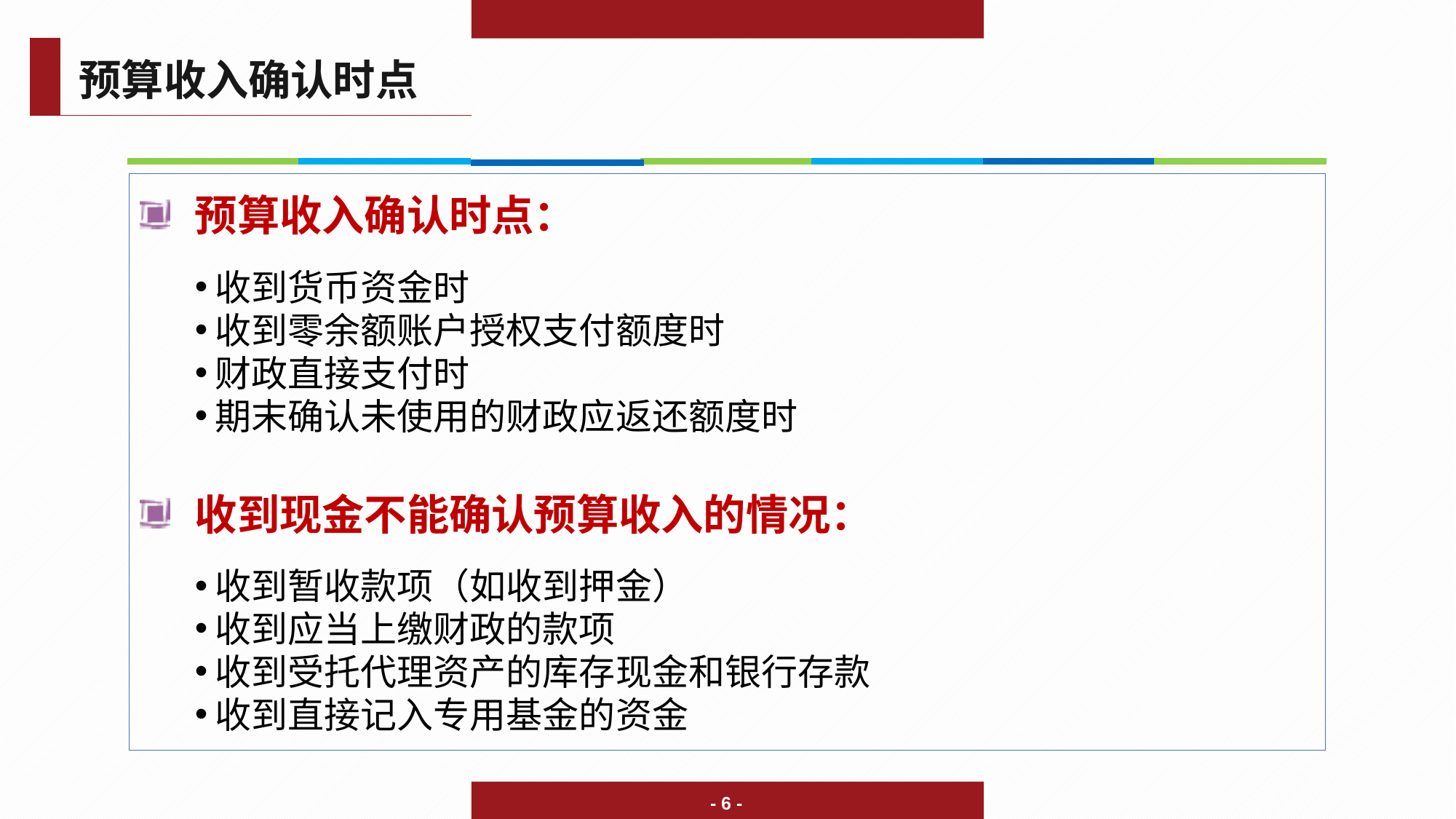

预算收入确认时点

预算收入确认时点：

收到货币资金时
收到零余额账户授权支付额度时
财政直接支付时
期末确认未使用的财政应返还额度时

收到现金不能确认预算收入的情况：

收到暂收款项（如收到押金）
收到应当上缴财政的款项
收到受托代理资产的库存现金和银行存款
收到直接记入专用基金的资金

- 6 -